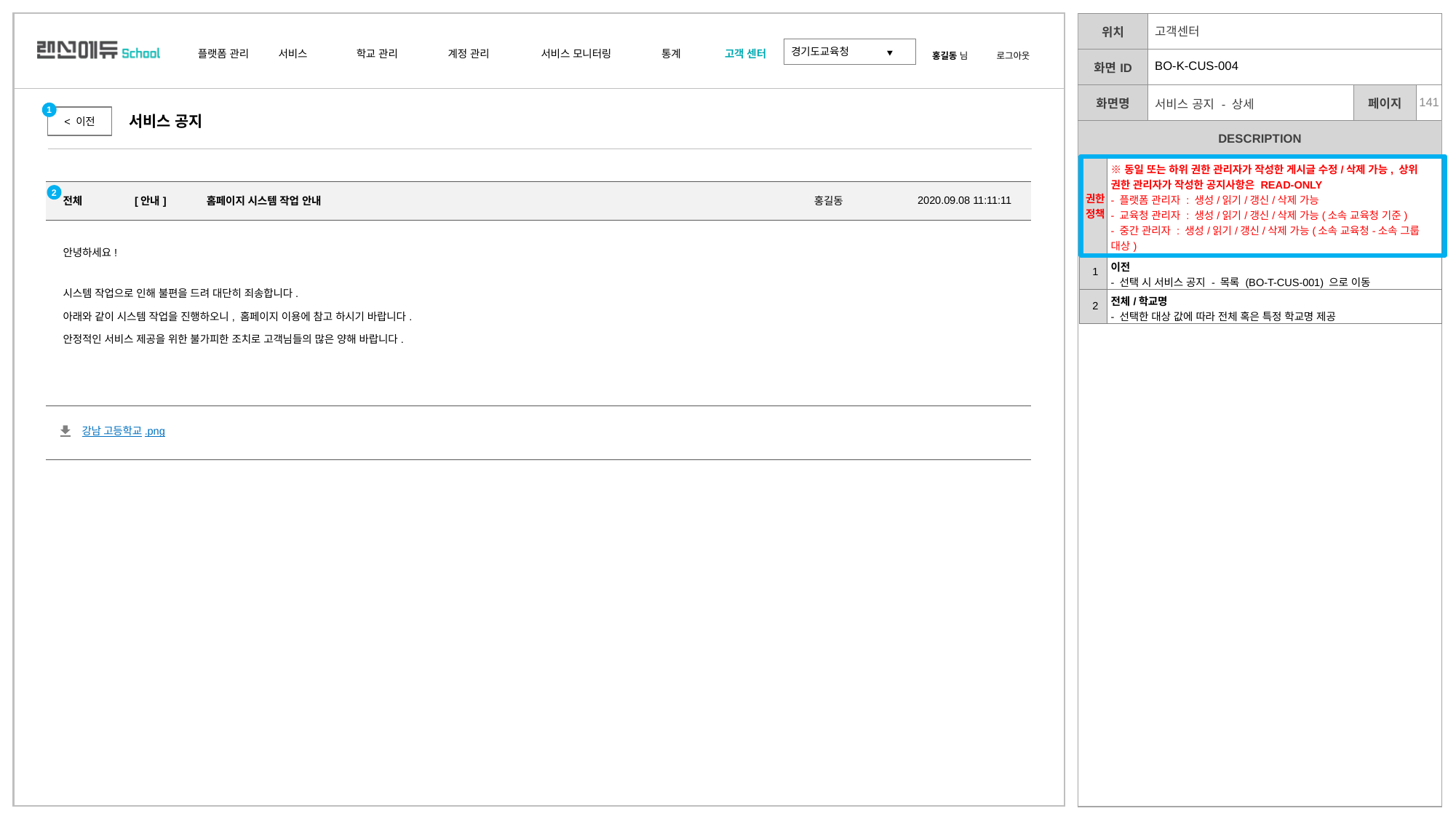

|  | 고객센터 |  |  |
| --- | --- | --- | --- |
|  | BO-K-CUS-004 |  |  |
|  | 서비스 공지 - 상세 |  |  |
1
< 이전
서비스 공지

| 권한 정책 | ※동일 또는 하위 권한 관리자가 작성한 게시글 수정/삭제 가능, 상위 권한 관리자가 작성한 공지사항은 READ-ONLY - 플랫폼 관리자 : 생성/읽기/갱신/삭제 가능 - 교육청 관리자 : 생성/읽기/갱신/삭제 가능(소속 교육청 기준) - 중간 관리자 : 생성/읽기/갱신/삭제 가능(소속 교육청-소속 그룹 대상) - CMS 관리자 : X |
| --- | --- |
| 1 | 이전 - 선택 시 서비스 공지 - 목록 (BO-T-CUS-001) 으로 이동 |
| 2 | 전체/학교명 - 선택한 대상 값에 따라 전체 혹은 특정 학교명 제공 |
| 전체 | [안내] | 홈페이지 시스템 작업 안내 | 홍길동 | 2020.09.08 11:11:11 |
| --- | --- | --- | --- | --- |
| 안녕하세요! 시스템 작업으로 인해 불편을 드려 대단히 죄송합니다. 아래와 같이 시스템 작업을 진행하오니, 홈페이지 이용에 참고 하시기 바랍니다. 안정적인 서비스 제공을 위한 불가피한 조치로 고객님들의 많은 양해 바랍니다. |  |  |  |  |
|  |  |  |  |  |
2
강남 고등학교.png